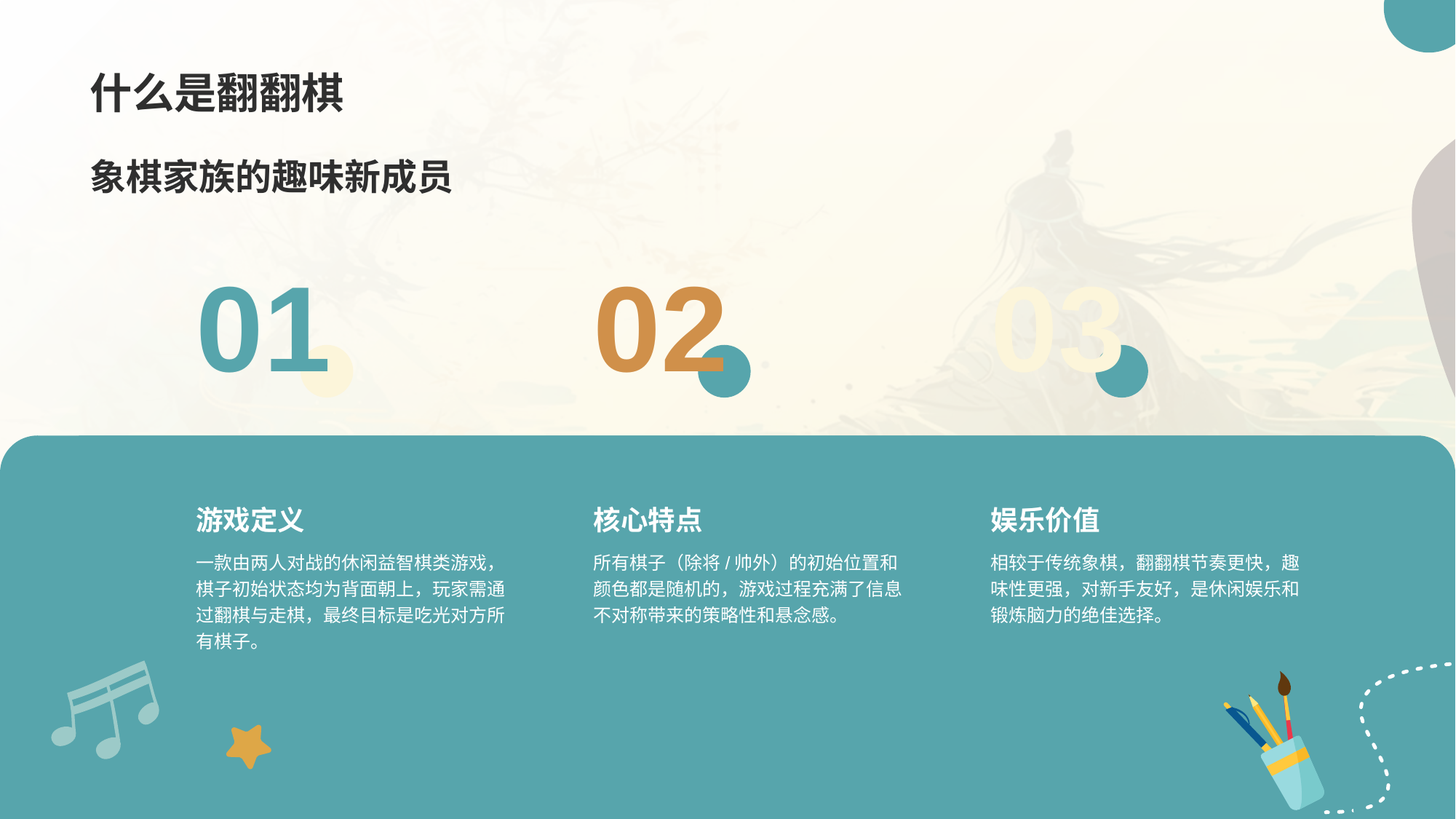

象棋家族的趣味新成员

01

游戏定义
一款由两人对战的休闲益智棋类游戏，棋子初始状态均为背面朝上，玩家需通过翻棋与走棋，最终目标是吃光对方所有棋子。
02

核心特点
所有棋子（除将/帅外）的初始位置和颜色都是随机的，游戏过程充满了信息不对称带来的策略性和悬念感。
03

娱乐价值
相较于传统象棋，翻翻棋节奏更快，趣味性更强，对新手友好，是休闲娱乐和锻炼脑力的绝佳选择。

什么是翻翻棋